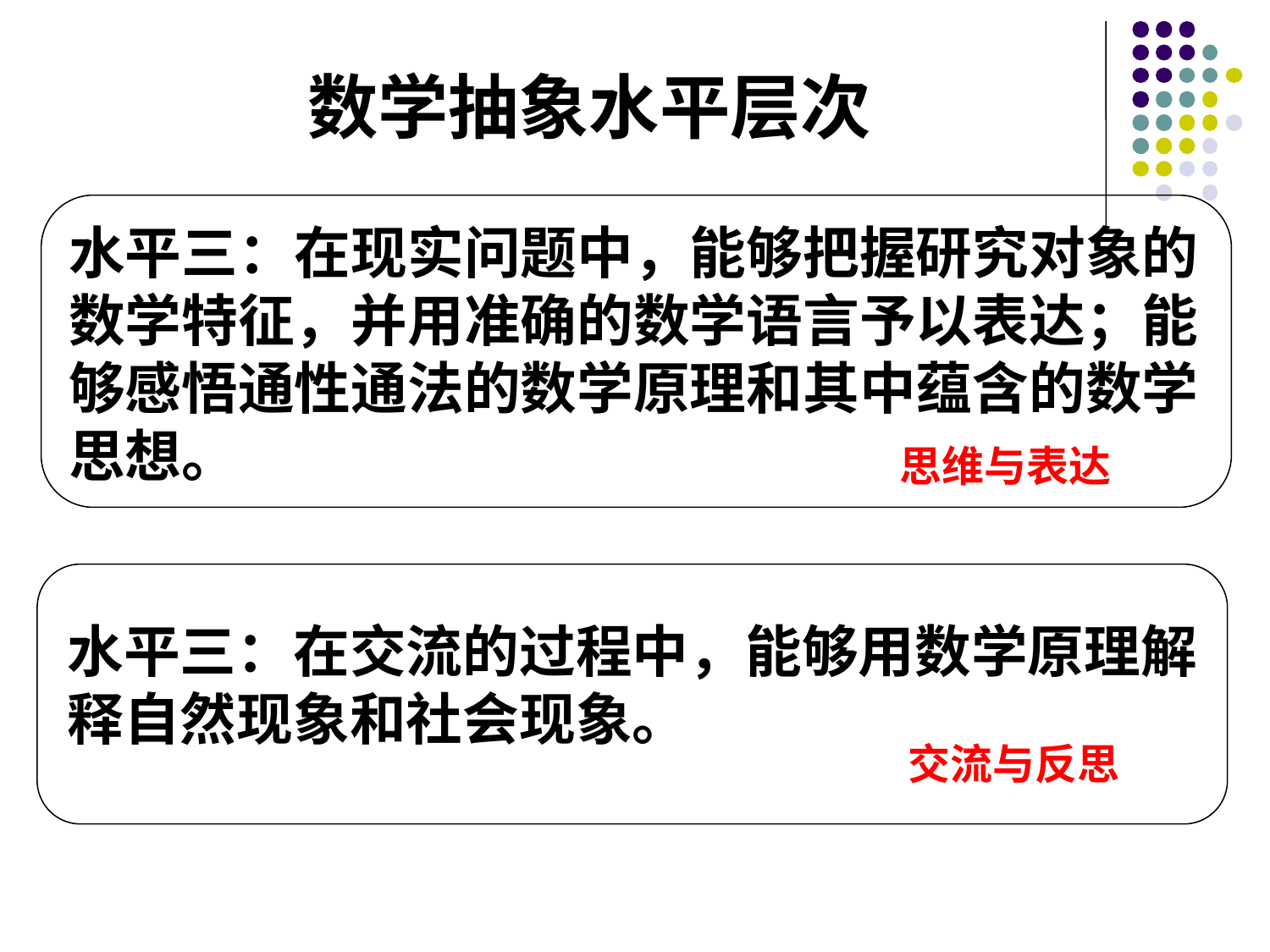

数学抽象水平层次

水平三：在现实问题中，能够把握研究对象的数学特征，并用准确的数学语言予以表达；能够感悟通性通法的数学原理和其中蕴含的数学思想。
思维与表达

水平三：在交流的过程中，能够用数学原理解释自然现象和社会现象。
交流与反思